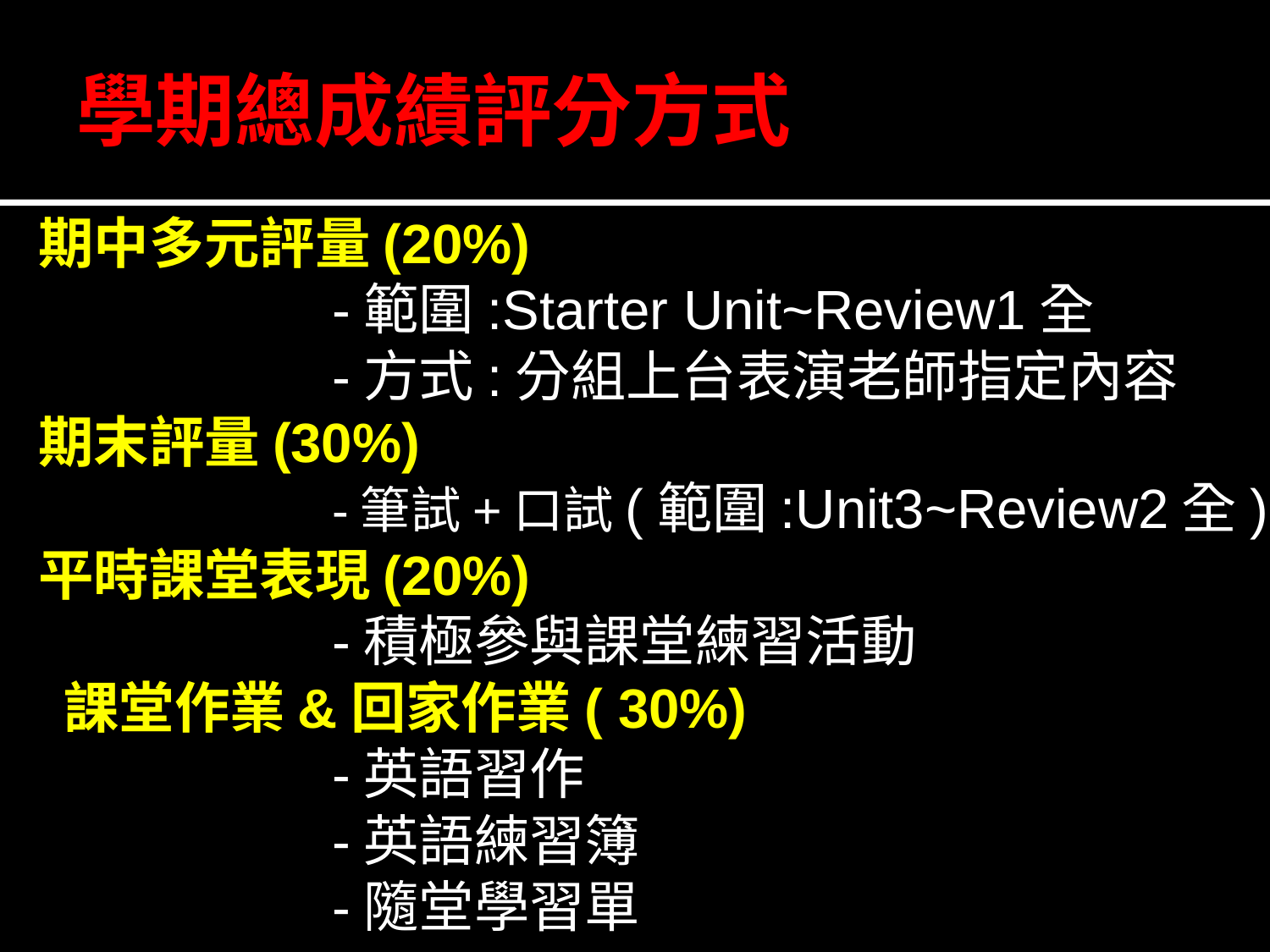

# 學期總成績評分方式
期中多元評量(20%)
                   -範圍:Starter Unit~Review1全
                   -方式:分組上台表演老師指定內容
期末評量(30%)
                     -筆試+口試(範圍:Unit3~Review2全)
平時課堂表現(20%)
                   -積極參與課堂練習活動
 課堂作業&回家作業( 30%)
                   -英語習作
                   -英語練習簿
                   -隨堂學習單